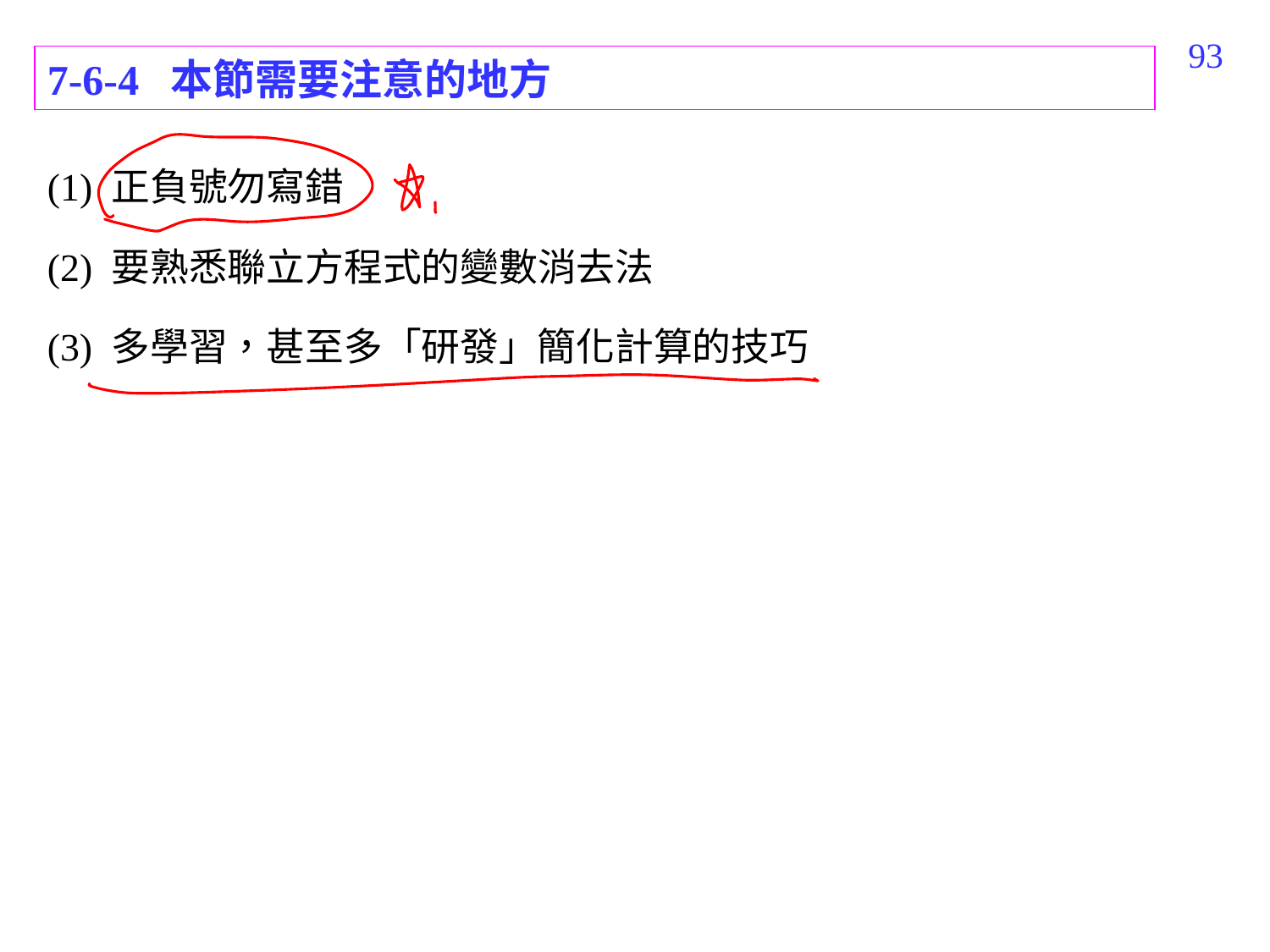

93
7-6-4  本節需要注意的地方
(1) 正負號勿寫錯
(2) 要熟悉聯立方程式的變數消去法
(3) 多學習，甚至多「研發」簡化計算的技巧